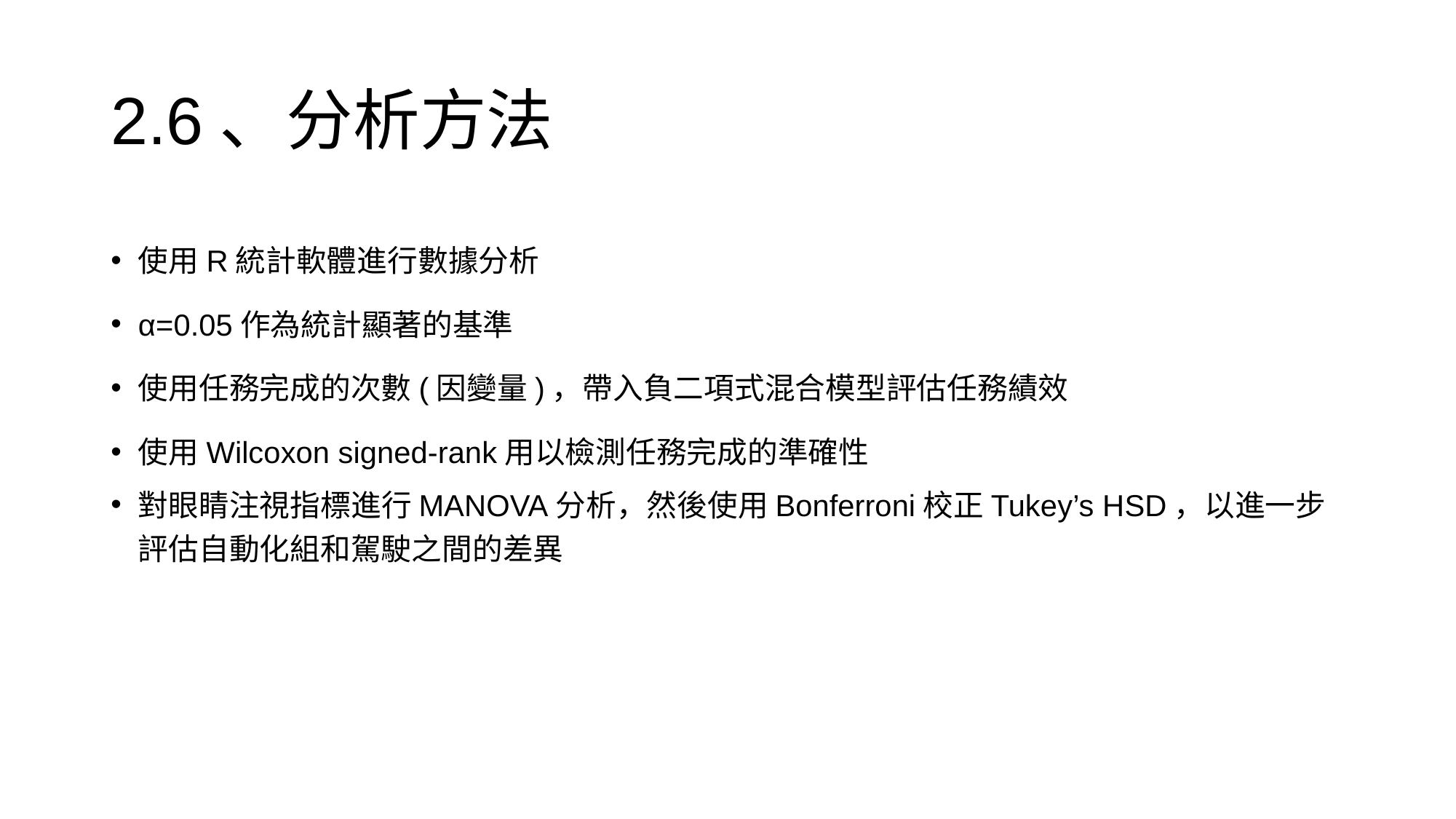

# 2.6、分析方法
使用R統計軟體進行數據分析
α=0.05作為統計顯著的基準
使用任務完成的次數(因變量)，帶入負二項式混合模型評估任務績效
使用Wilcoxon signed-rank用以檢測任務完成的準確性
對眼睛注視指標進行MANOVA分析，然後使用Bonferroni校正Tukey’s HSD，以進一步評估自動化組和駕駛之間的差異